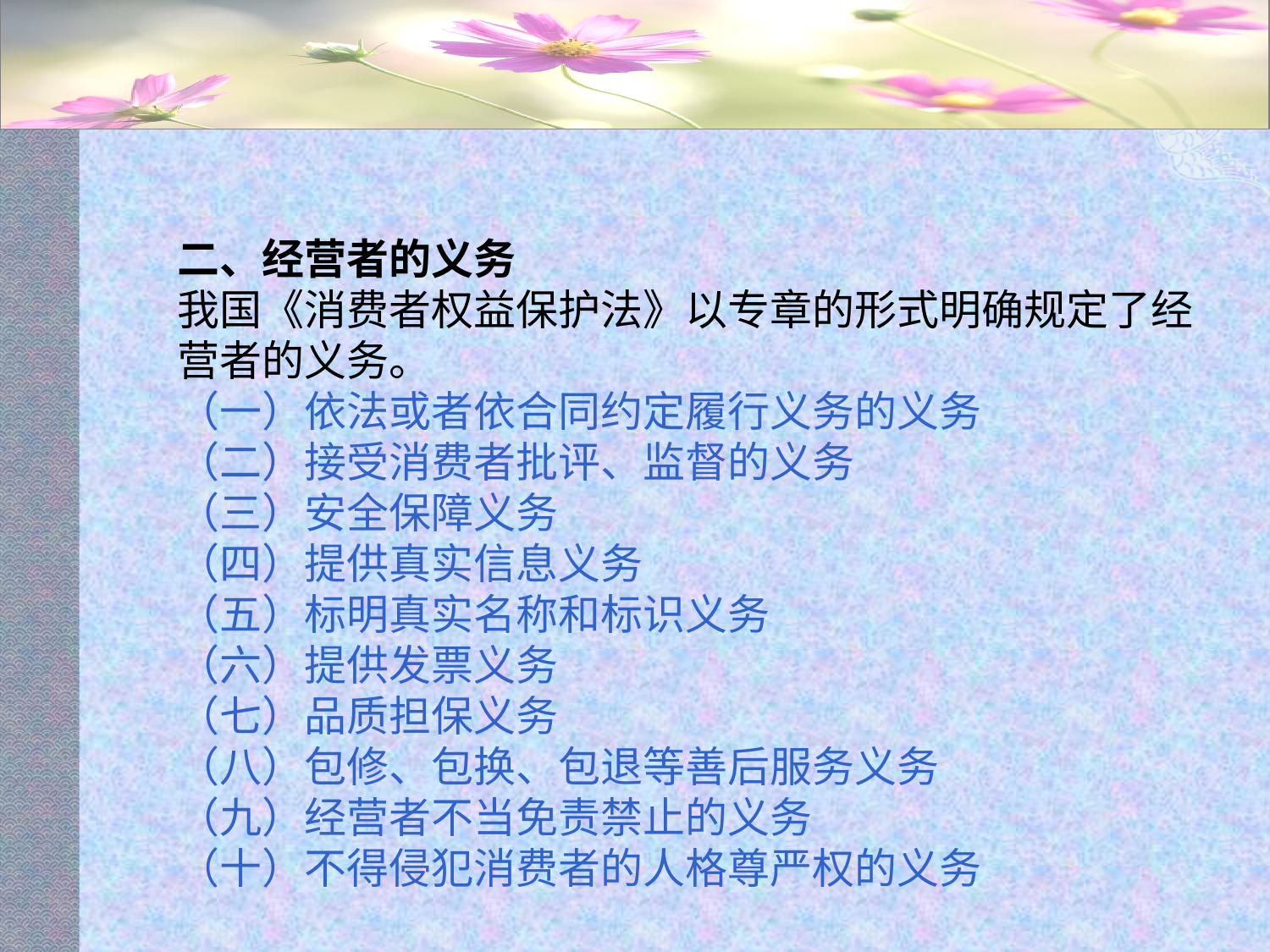

#
二、经营者的义务
我国《消费者权益保护法》以专章的形式明确规定了经营者的义务。
（一）依法或者依合同约定履行义务的义务
（二）接受消费者批评、监督的义务
（三）安全保障义务
（四）提供真实信息义务
（五）标明真实名称和标识义务
（六）提供发票义务
（七）品质担保义务
（八）包修、包换、包退等善后服务义务
（九）经营者不当免责禁止的义务
（十）不得侵犯消费者的人格尊严权的义务